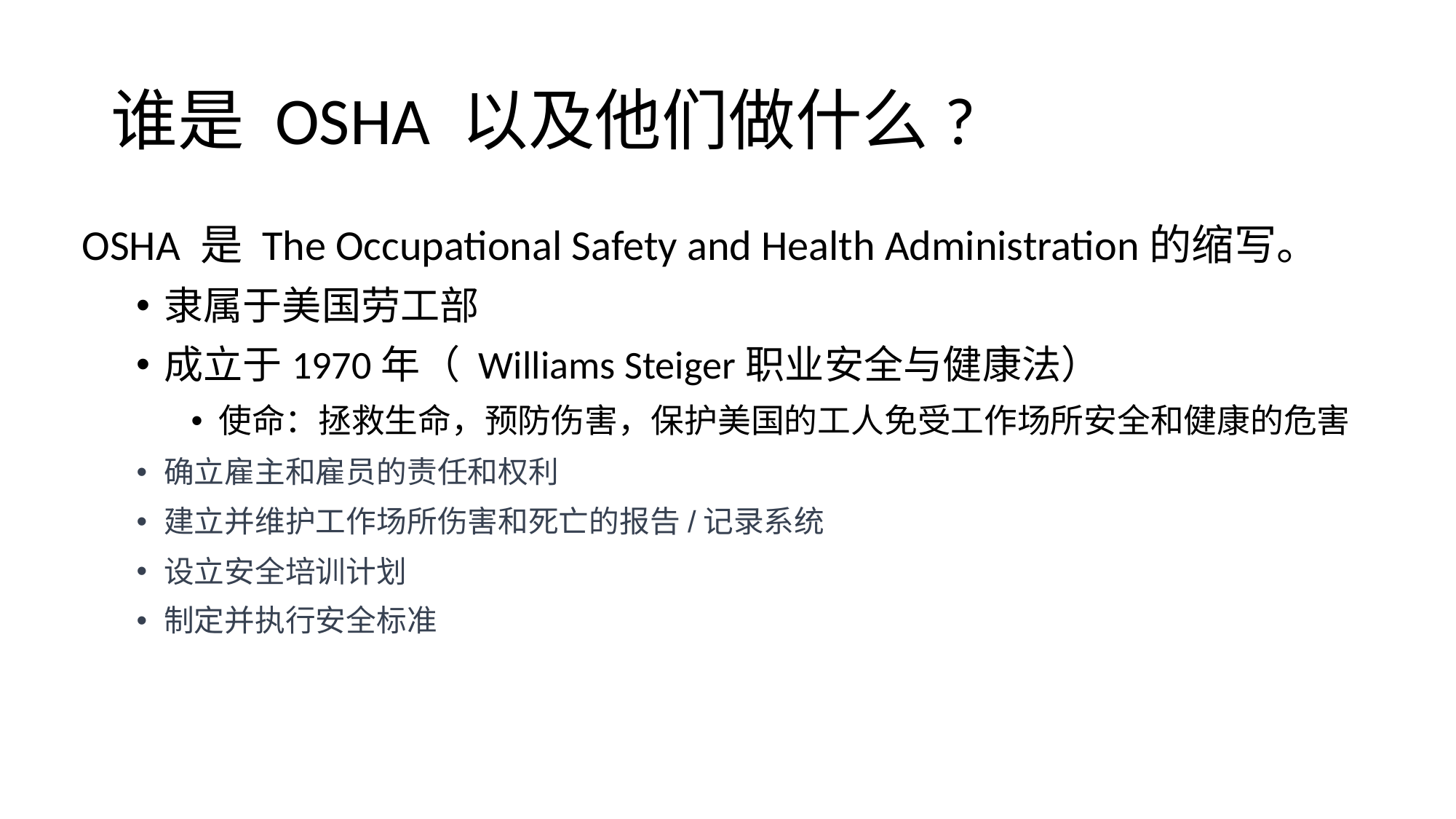

# 谁是 OSHA 以及他们做什么?
OSHA 是 The Occupational Safety and Health Administration的缩写。
隶属于美国劳工部
成立于1970年（ Williams Steiger职业安全与健康法）
使命：拯救生命，预防伤害，保护美国的工人免受工作场所安全和健康的危害
确立雇主和雇员的责任和权利
建立并维护工作场所伤害和死亡的报告/记录系统
设立安全培训计划
制定并执行安全标准